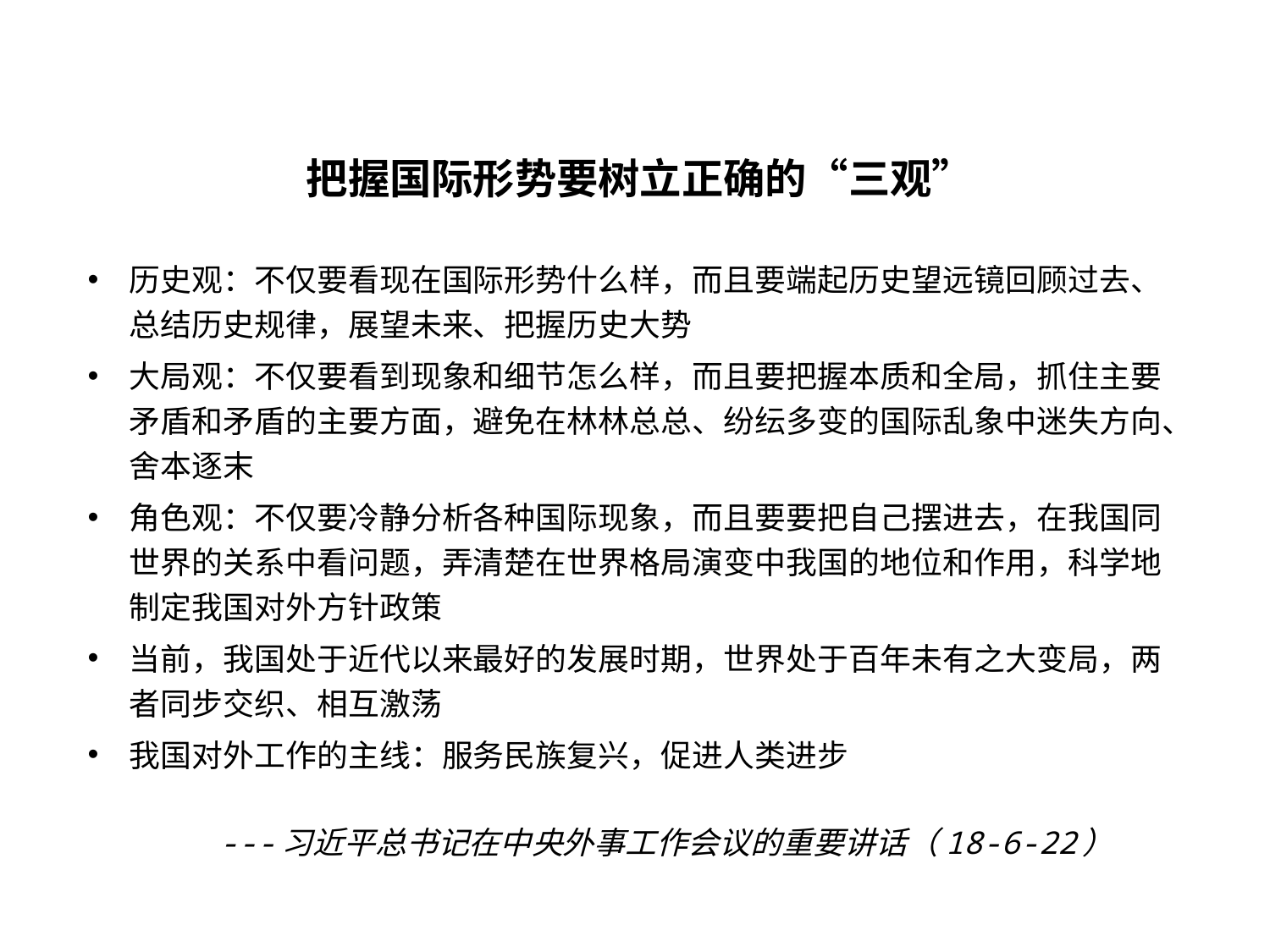

把握国际形势要树立正确的“三观”

历史观：不仅要看现在国际形势什么样，而且要端起历史望远镜回顾过去、总结历史规律，展望未来、把握历史大势
大局观：不仅要看到现象和细节怎么样，而且要把握本质和全局，抓住主要矛盾和矛盾的主要方面，避免在林林总总、纷纭多变的国际乱象中迷失方向、舍本逐末
角色观：不仅要冷静分析各种国际现象，而且要要把自己摆进去，在我国同世界的关系中看问题，弄清楚在世界格局演变中我国的地位和作用，科学地制定我国对外方针政策
当前，我国处于近代以来最好的发展时期，世界处于百年未有之大变局，两者同步交织、相互激荡
我国对外工作的主线：服务民族复兴，促进人类进步

       ---习近平总书记在中央外事工作会议的重要讲话（18-6-22）
IWEP